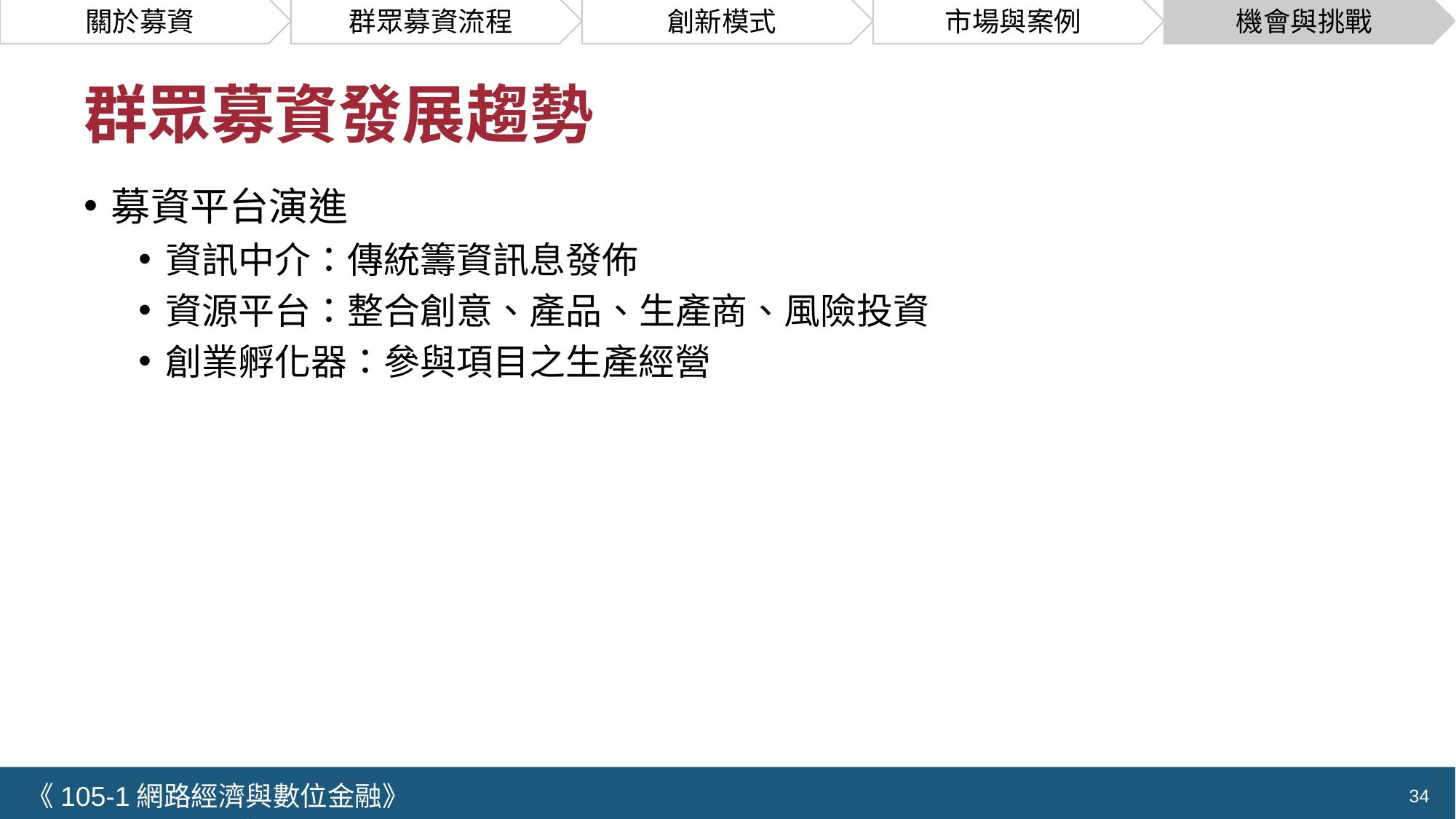

關於募資
群眾募資流程
創新模式
市場與案例
機會與挑戰
# 群眾募資發展趨勢
募資平台演進
資訊中介：傳統籌資訊息發佈
資源平台：整合創意、產品、生產商、風險投資
創業孵化器：參與項目之生產經營

《105-1網路經濟與數位金融》                                                                                                                                             NCTU.IIM.IEBI Lab
34